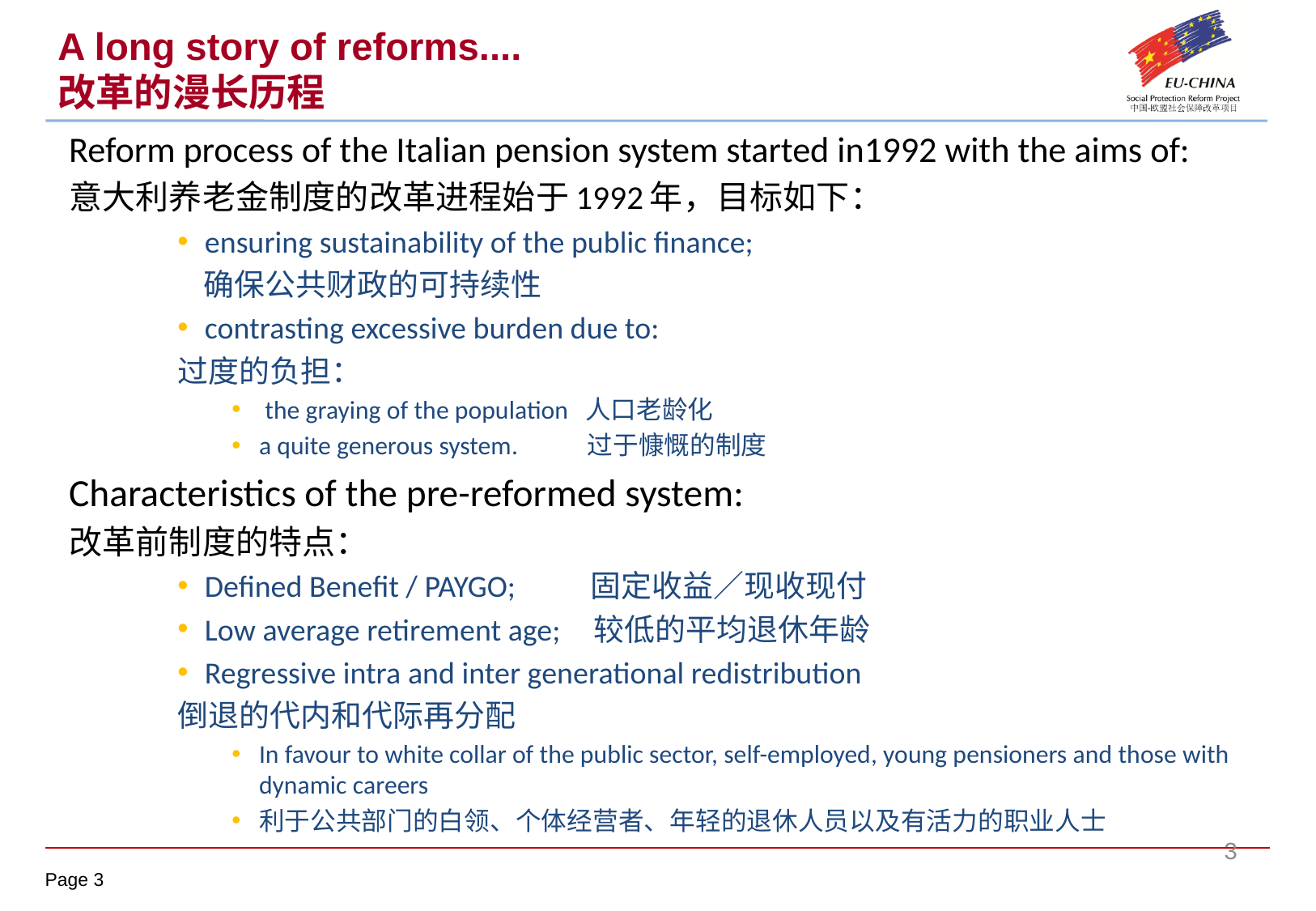

A long story of reforms....
改革的漫长历程
Reform process of the Italian pension system started in1992 with the aims of:
意大利养老金制度的改革进程始于1992年，目标如下：
ensuring sustainability of the public finance;
   确保公共财政的可持续性
contrasting excessive burden due to:
过度的负担：
 the graying of the population  人口老龄化
a quite generous system.           过于慷慨的制度
Characteristics of the pre-reformed system:
改革前制度的特点：
Defined Benefit / PAYGO;          固定收益／现收现付
Low average retirement age;    较低的平均退休年龄
Regressive intra and inter generational redistribution
倒退的代内和代际再分配
In favour to white collar of the public sector, self-employed, young pensioners and those with dynamic careers
利于公共部门的白领、个体经营者、年轻的退休人员以及有活力的职业人士
3